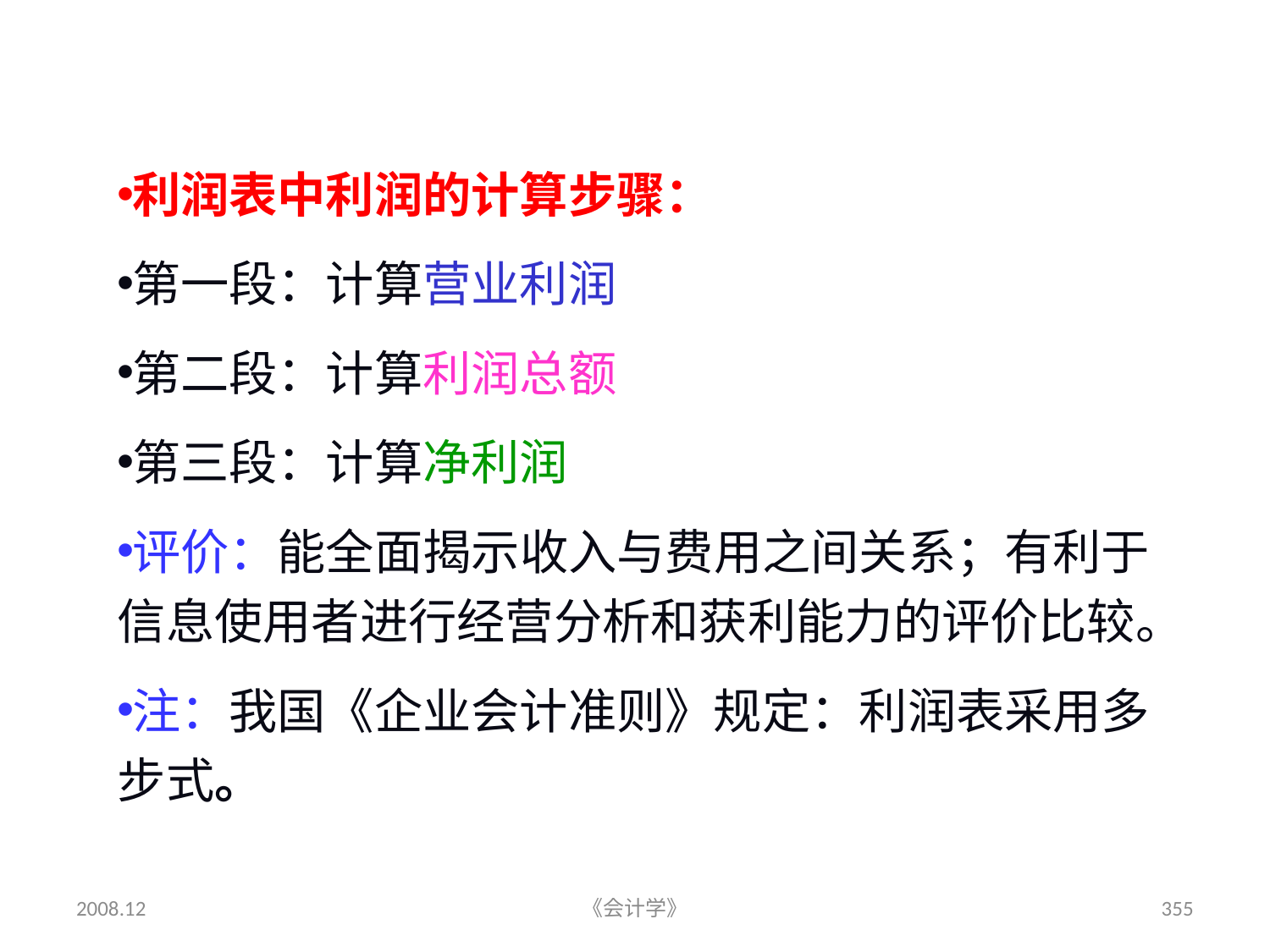

#
利润表中利润的计算步骤：
第一段：计算营业利润
第二段：计算利润总额
第三段：计算净利润
评价：能全面揭示收入与费用之间关系；有利于信息使用者进行经营分析和获利能力的评价比较。
注：我国《企业会计准则》规定：利润表采用多步式。
2008.12
《会计学》
355